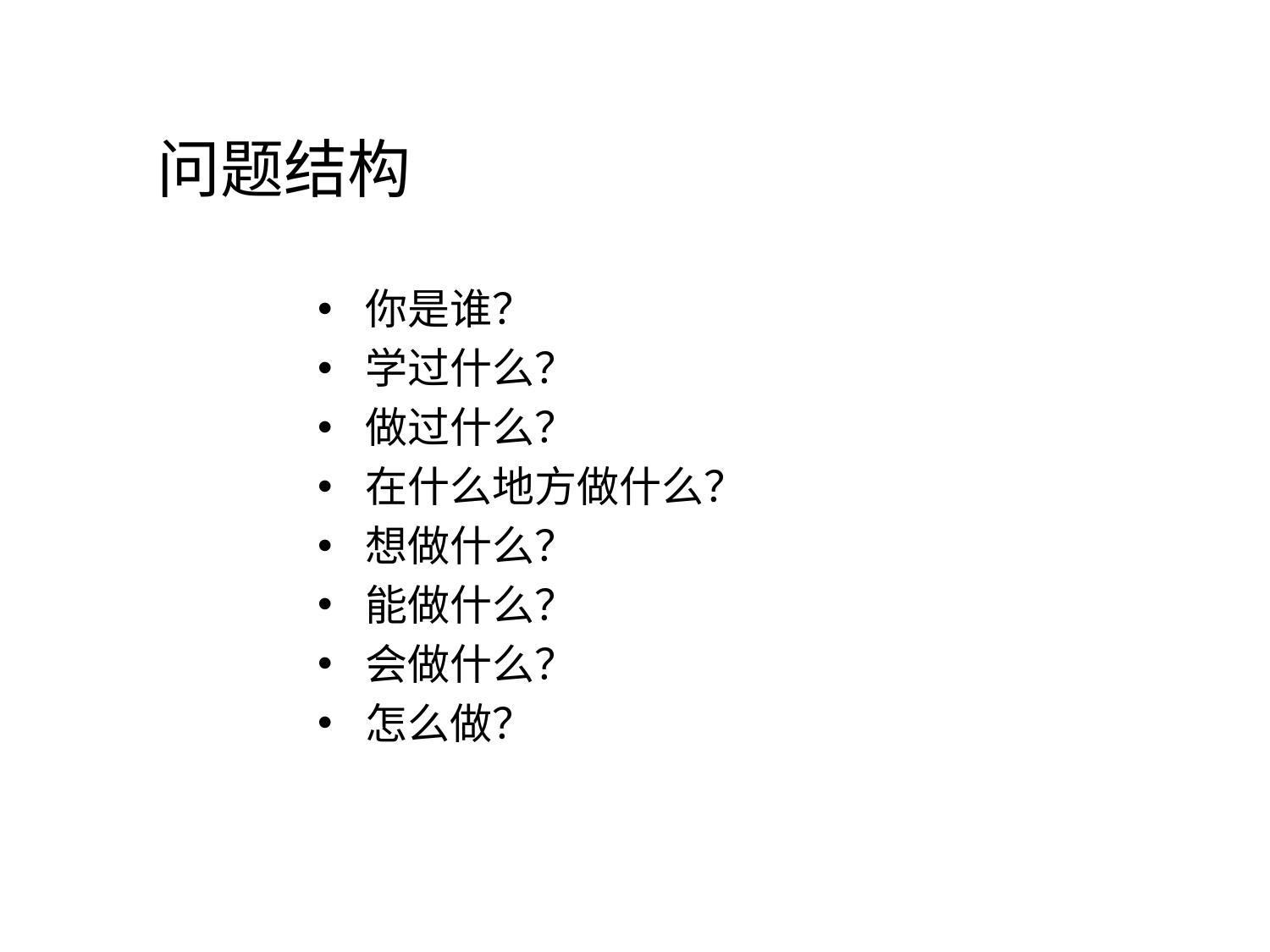

# 问题结构
你是谁？
学过什么？
做过什么？
在什么地方做什么？
想做什么？
能做什么？
会做什么？
怎么做？